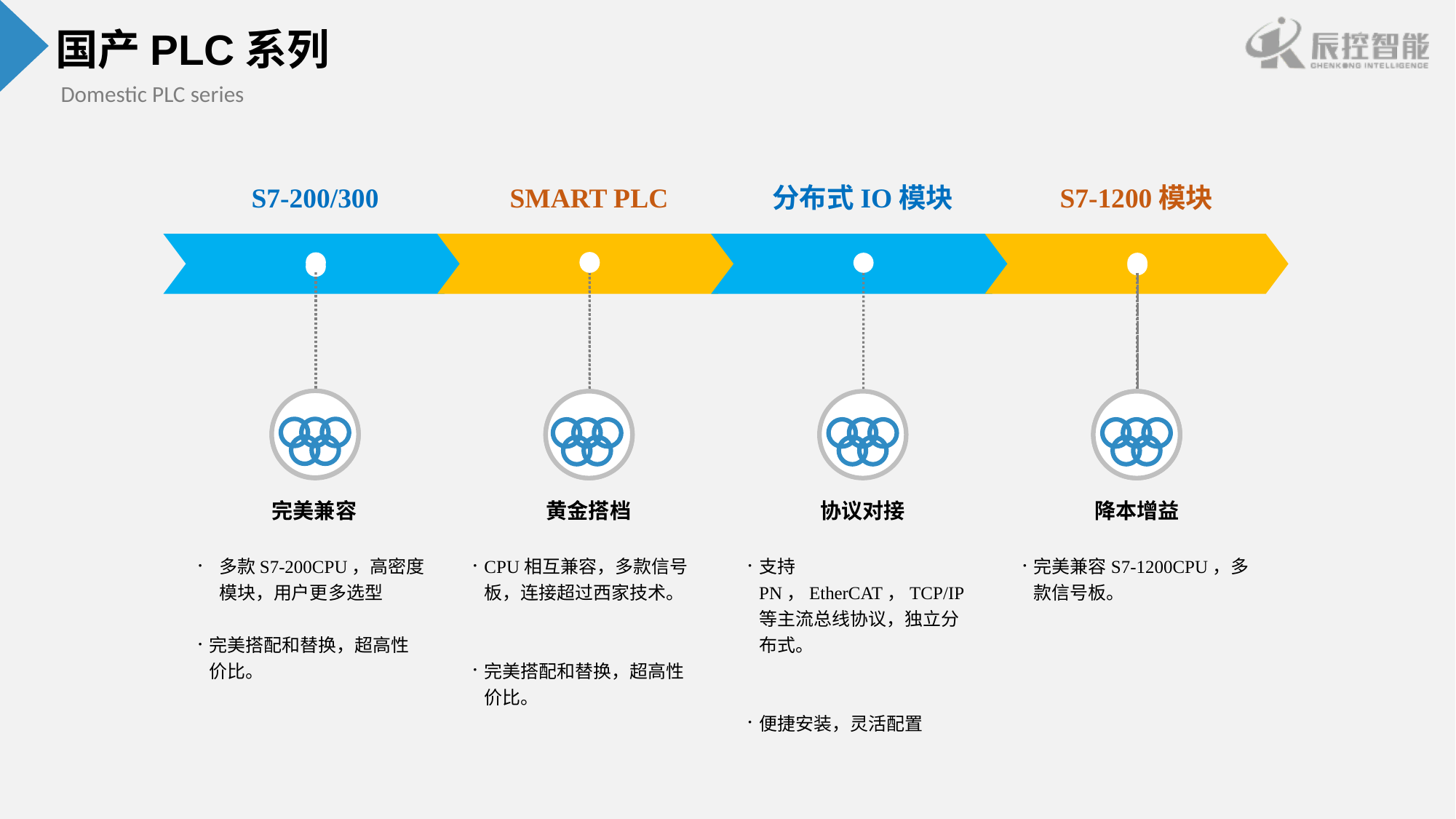

国产PLC系列
Domestic PLC series
S7-200/300
SMART PLC
分布式IO模块
S7-1200模块

完美兼容
黄金搭档
协议对接
降本增益

多款S7-200CPU，高密度模块，用户更多选型

完美搭配和替换，超高性价比。
CPU相互兼容，多款信号板，连接超过西家技术。

完美搭配和替换，超高性价比。
支持PN，EtherCAT，TCP/IP等主流总线协议，独立分布式。

便捷安装，灵活配置
完美兼容S7-1200CPU，多款信号板。